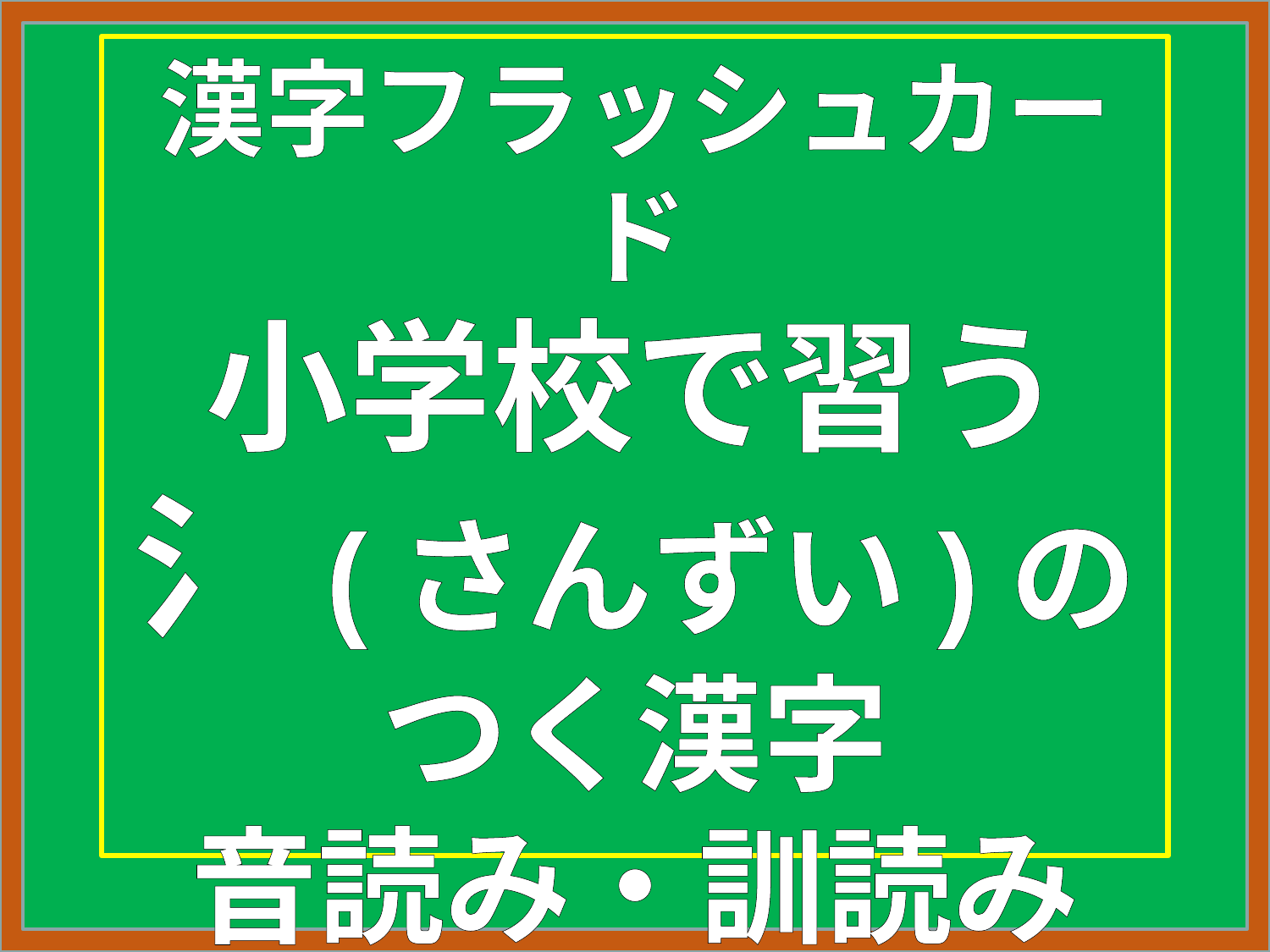

# 漢字フラッシュカード 小学校で習う 氵(さんずい)の つく漢字 音読み・訓読み